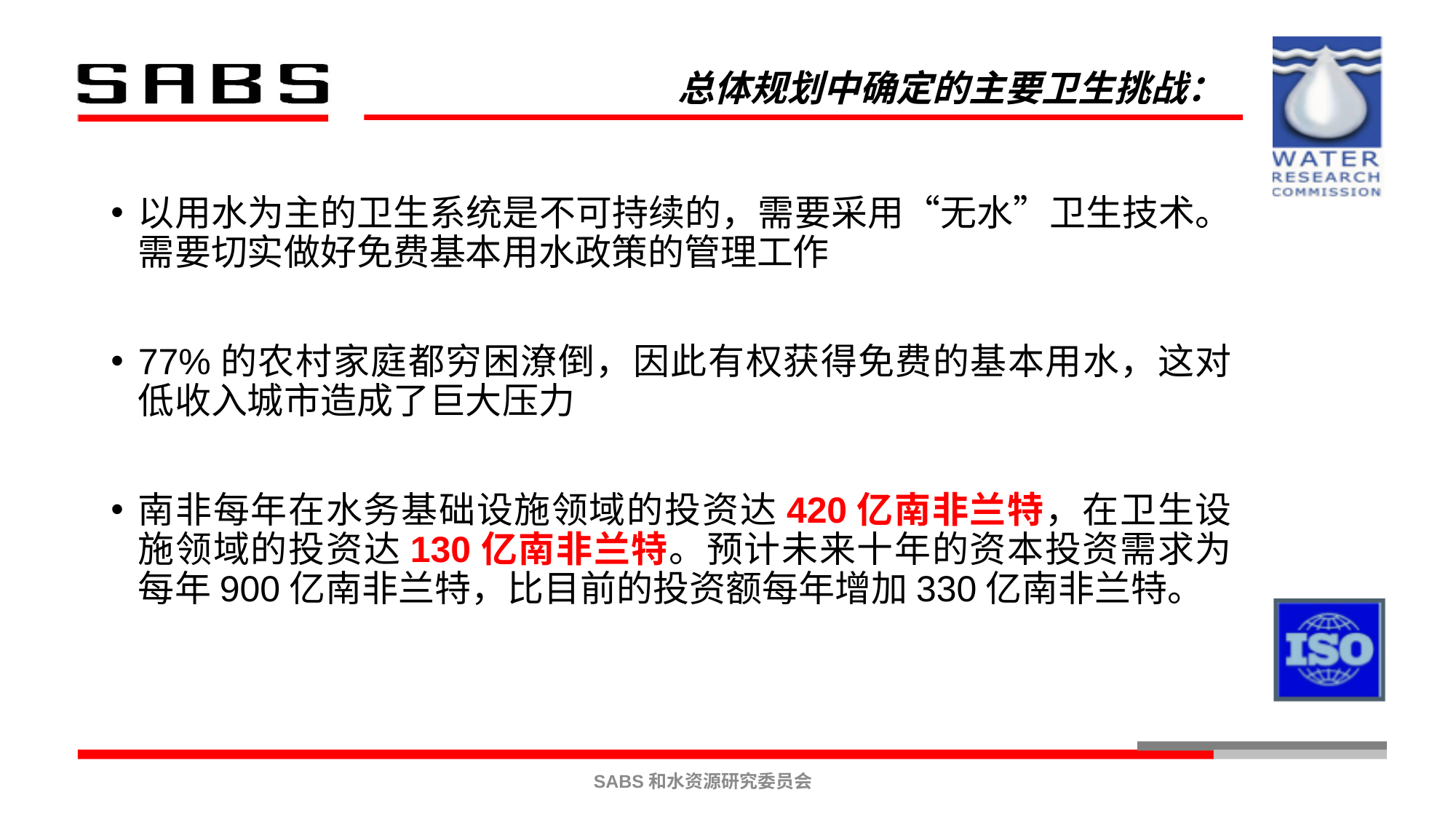

总体规划中确定的主要卫生挑战：

以用水为主的卫生系统是不可持续的，需要采用“无水”卫生技术。需要切实做好免费基本用水政策的管理工作

77%的农村家庭都穷困潦倒，因此有权获得免费的基本用水，这对低收入城市造成了巨大压力

南非每年在水务基础设施领域的投资达420亿南非兰特，在卫生设施领域的投资达130亿南非兰特。预计未来十年的资本投资需求为每年900亿南非兰特，比目前的投资额每年增加330亿南非兰特。